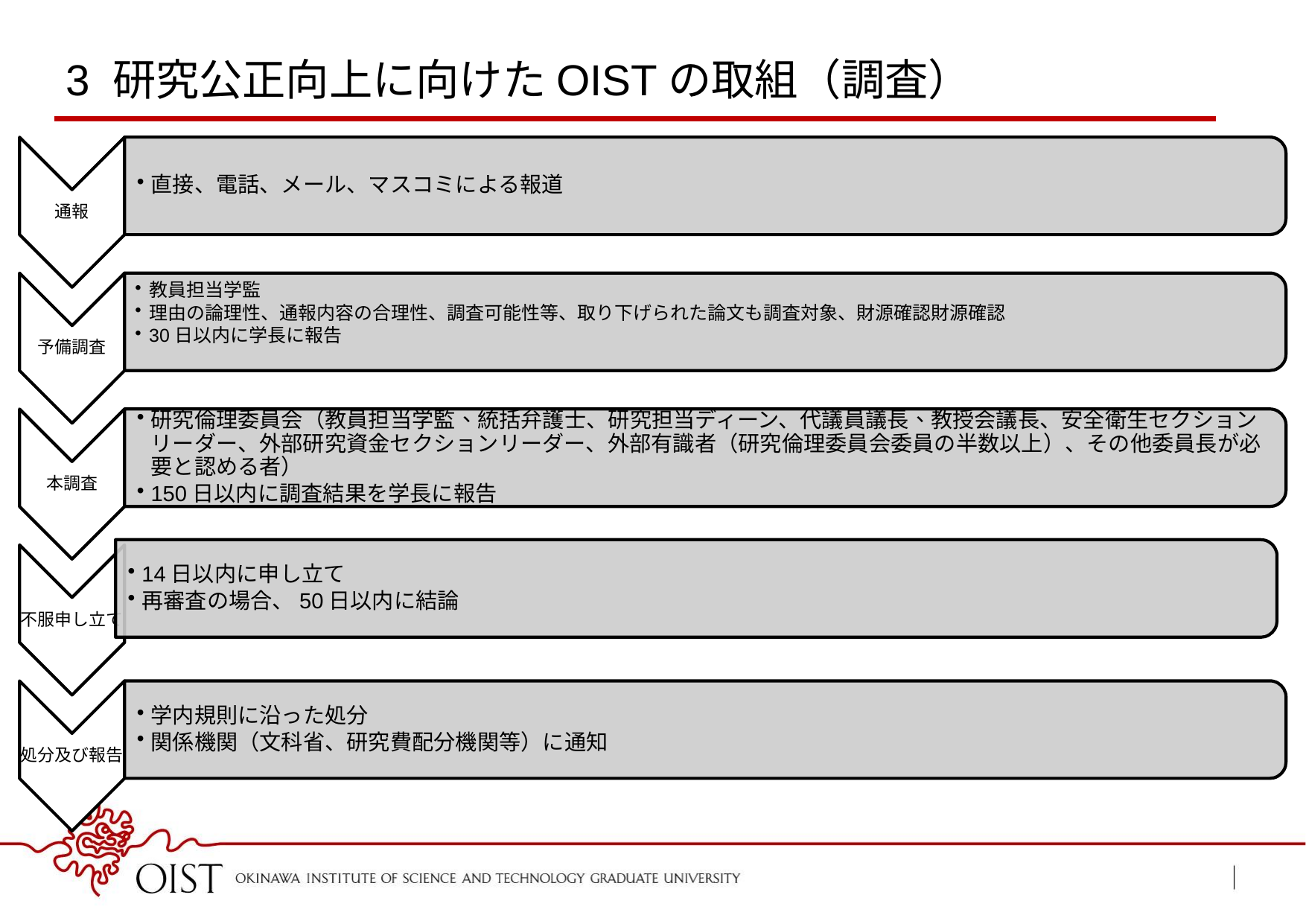

3 研究公正向上に向けたOISTの取組（調査）
通報
直接、電話、メール、マスコミによる報道
予備調査
教員担当学監
理由の論理性、通報内容の合理性、調査可能性等、取り下げられた論文も調査対象、財源確認財源確認
30日以内に学長に報告

本調査
研究倫理委員会（教員担当学監、統括弁護士、研究担当ディーン、代議員議長、教授会議長、安全衛生セクションリーダー、外部研究資金セクションリーダー、外部有識者（研究倫理委員会委員の半数以上）、その他委員長が必要と認める者）
150日以内に調査結果を学長に報告
不服申し立て
14日以内に申し立て
再審査の場合、50日以内に結論
処分及び報告
学内規則に沿った処分
関係機関（文科省、研究費配分機関等）に通知